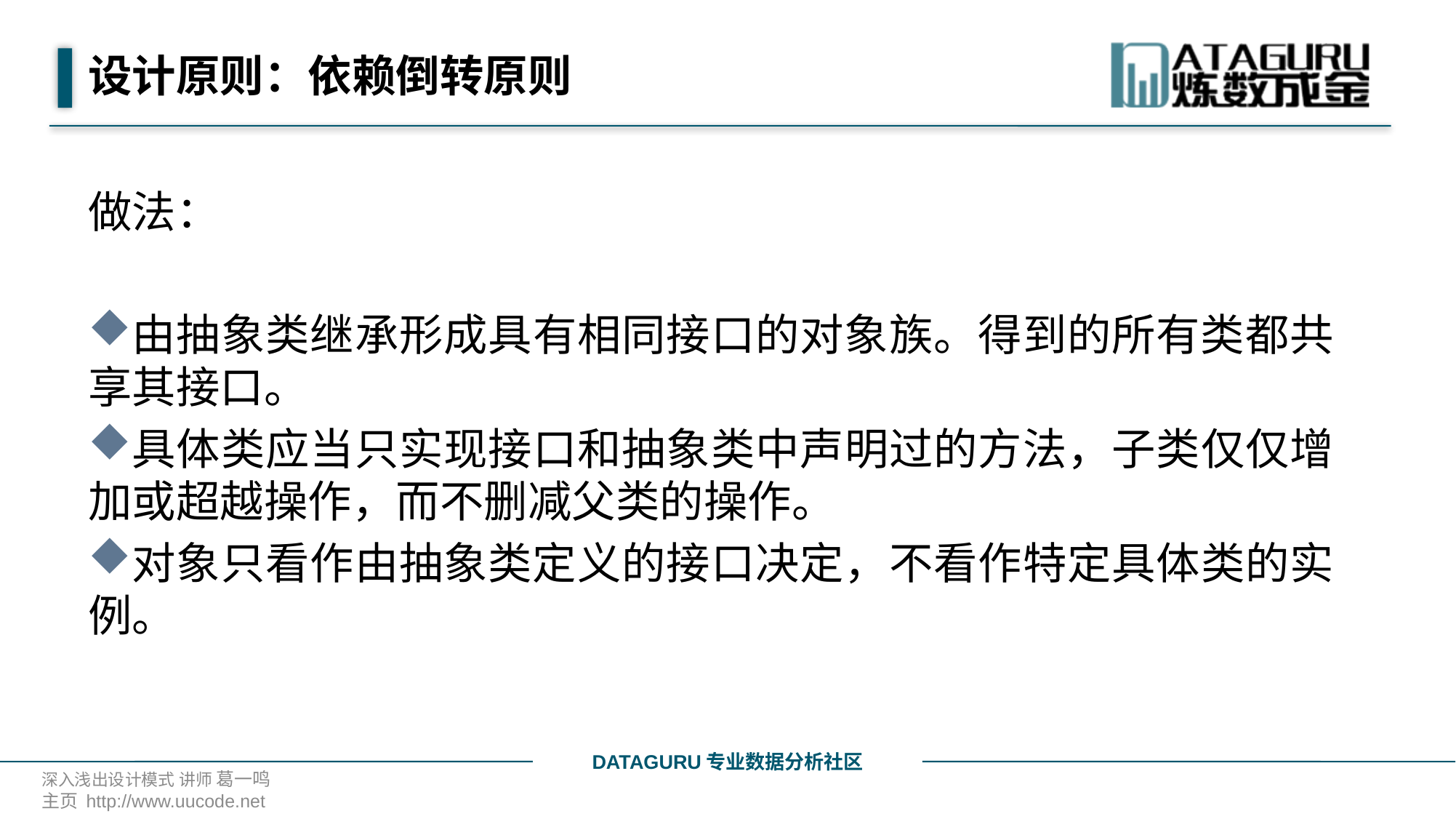

# 设计原则：依赖倒转原则
做法：

由抽象类继承形成具有相同接口的对象族。得到的所有类都共享其接口。
具体类应当只实现接口和抽象类中声明过的方法，子类仅仅增加或超越操作，而不删减父类的操作。
对象只看作由抽象类定义的接口决定，不看作特定具体类的实例。